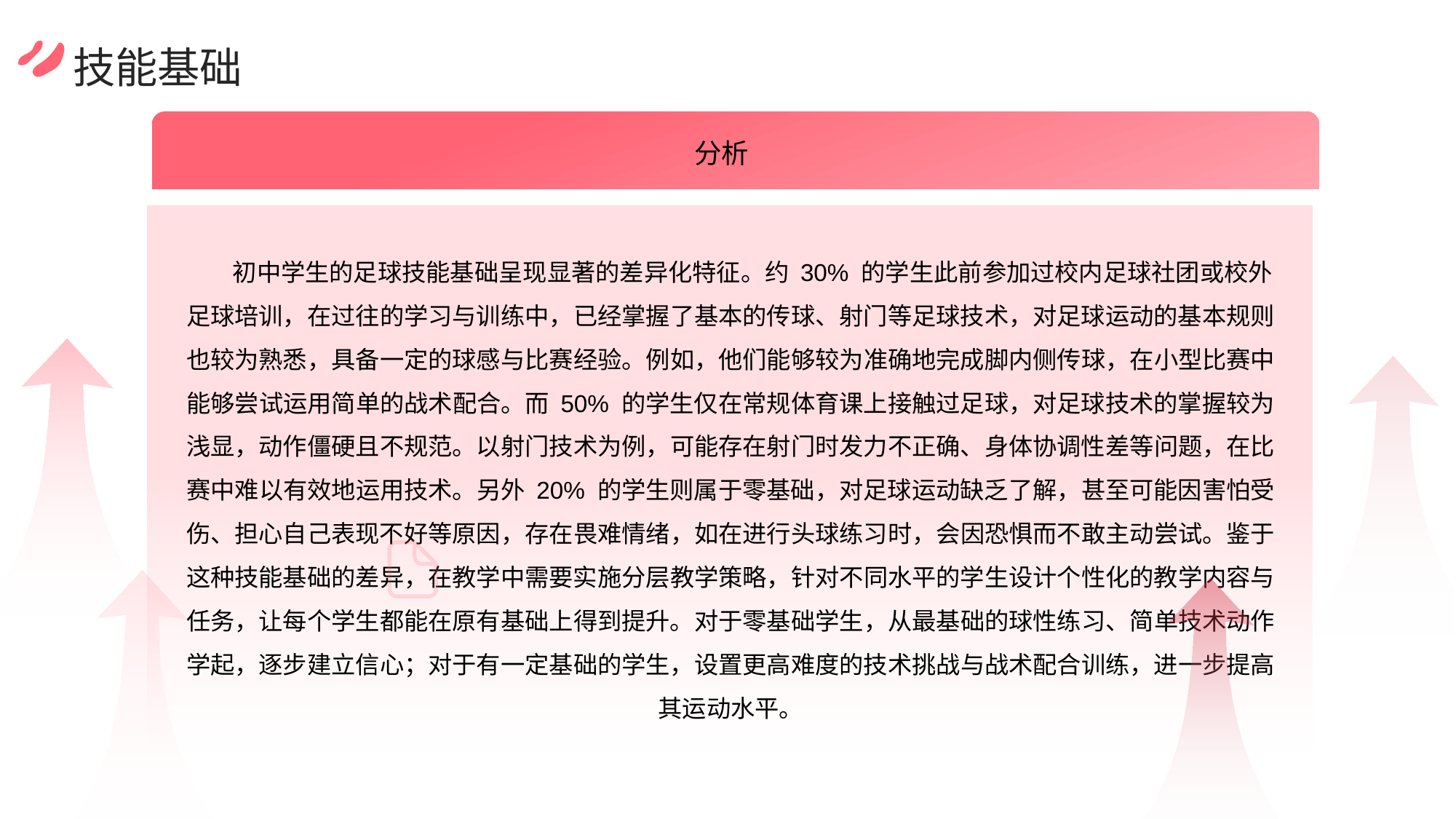

技能基础

分析

       初中学生的足球技能基础呈现显著的差异化特征。约 30% 的学生此前参加过校内足球社团或校外足球培训，在过往的学习与训练中，已经掌握了基本的传球、射门等足球技术，对足球运动的基本规则也较为熟悉，具备一定的球感与比赛经验。例如，他们能够较为准确地完成脚内侧传球，在小型比赛中能够尝试运用简单的战术配合。而 50% 的学生仅在常规体育课上接触过足球，对足球技术的掌握较为浅显，动作僵硬且不规范。以射门技术为例，可能存在射门时发力不正确、身体协调性差等问题，在比赛中难以有效地运用技术。另外 20% 的学生则属于零基础，对足球运动缺乏了解，甚至可能因害怕受伤、担心自己表现不好等原因，存在畏难情绪，如在进行头球练习时，会因恐惧而不敢主动尝试。鉴于这种技能基础的差异，在教学中需要实施分层教学策略，针对不同水平的学生设计个性化的教学内容与任务，让每个学生都能在原有基础上得到提升。对于零基础学生，从最基础的球性练习、简单技术动作学起，逐步建立信心；对于有一定基础的学生，设置更高难度的技术挑战与战术配合训练，进一步提高其运动水平。